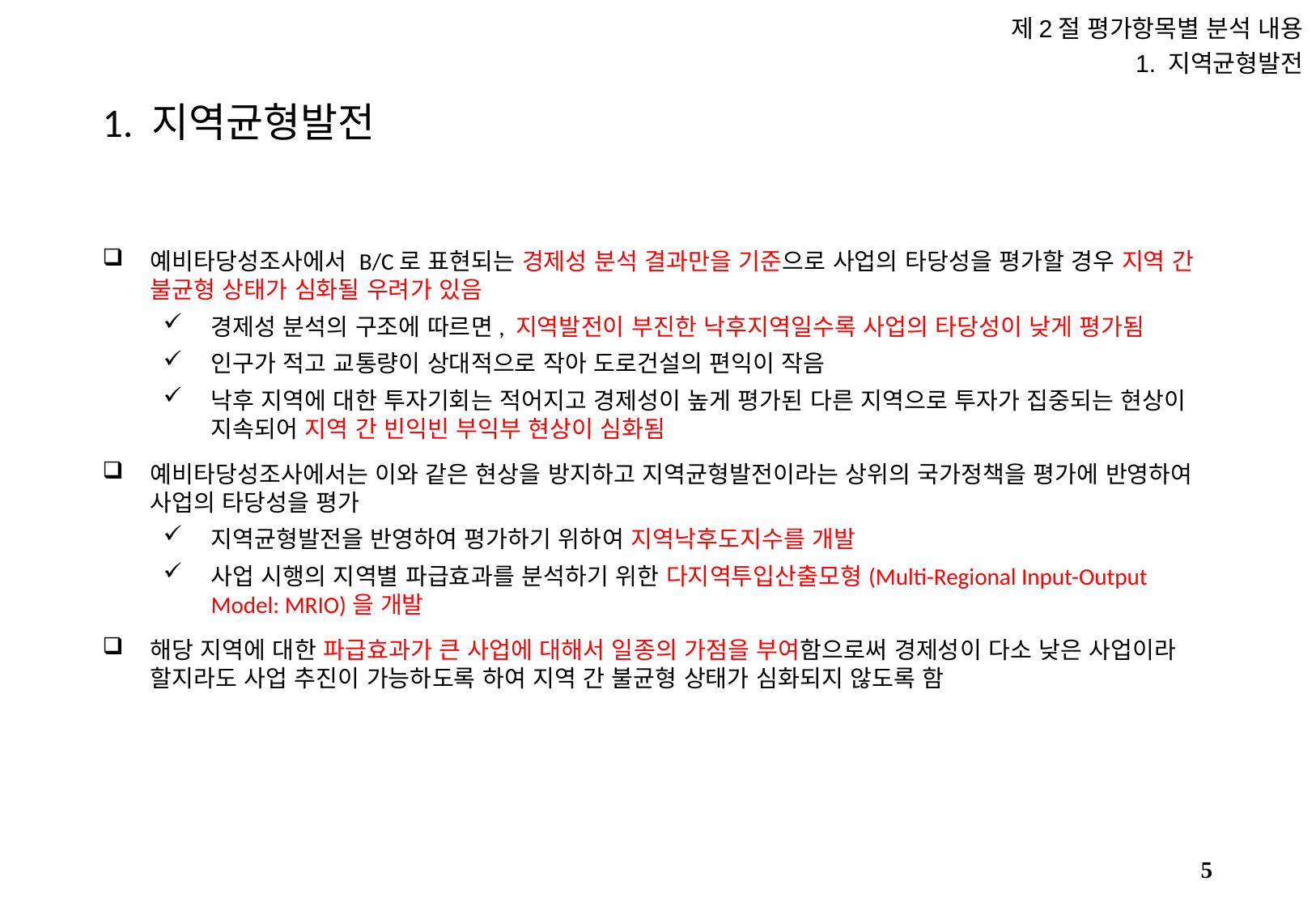

제2절 평가항목별 분석 내용
1. 지역균형발전
# 1. 지역균형발전
예비타당성조사에서 B/C로 표현되는 경제성 분석 결과만을 기준으로 사업의 타당성을 평가할 경우 지역 간 불균형 상태가 심화될 우려가 있음
경제성 분석의 구조에 따르면, 지역발전이 부진한 낙후지역일수록 사업의 타당성이 낮게 평가됨
인구가 적고 교통량이 상대적으로 작아 도로건설의 편익이 작음
낙후 지역에 대한 투자기회는 적어지고 경제성이 높게 평가된 다른 지역으로 투자가 집중되는 현상이 지속되어 지역 간 빈익빈 부익부 현상이 심화됨
예비타당성조사에서는 이와 같은 현상을 방지하고 지역균형발전이라는 상위의 국가정책을 평가에 반영하여 사업의 타당성을 평가
지역균형발전을 반영하여 평가하기 위하여 지역낙후도지수를 개발
사업 시행의 지역별 파급효과를 분석하기 위한 다지역투입산출모형(Multi-Regional Input-Output Model: MRIO)을 개발
해당 지역에 대한 파급효과가 큰 사업에 대해서 일종의 가점을 부여함으로써 경제성이 다소 낮은 사업이라 할지라도 사업 추진이 가능하도록 하여 지역 간 불균형 상태가 심화되지 않도록 함
5